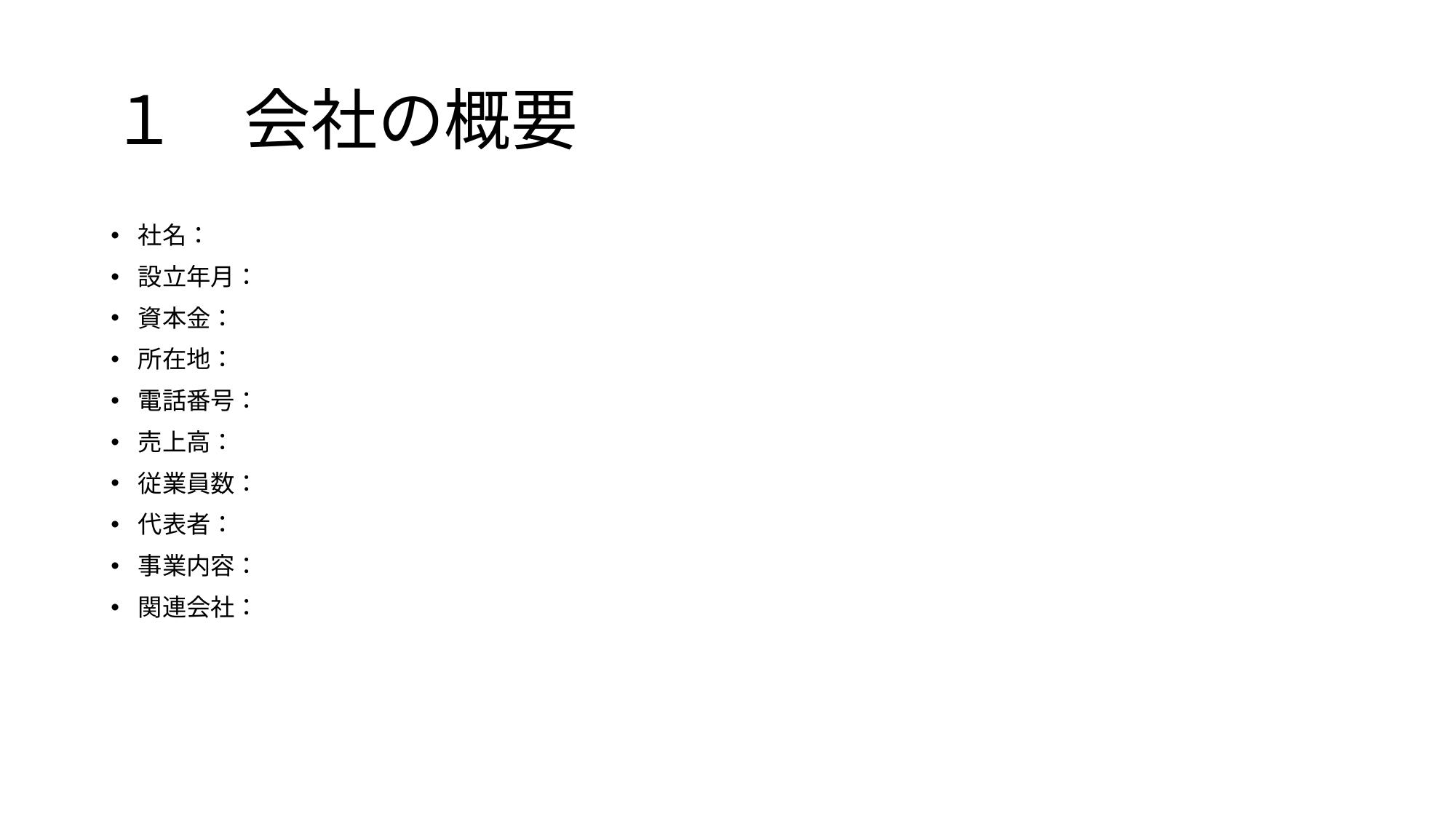

# １　会社の概要
社名：
設立年月：
資本金：
所在地：
電話番号：
売上高：
従業員数：
代表者：
事業内容：
関連会社：